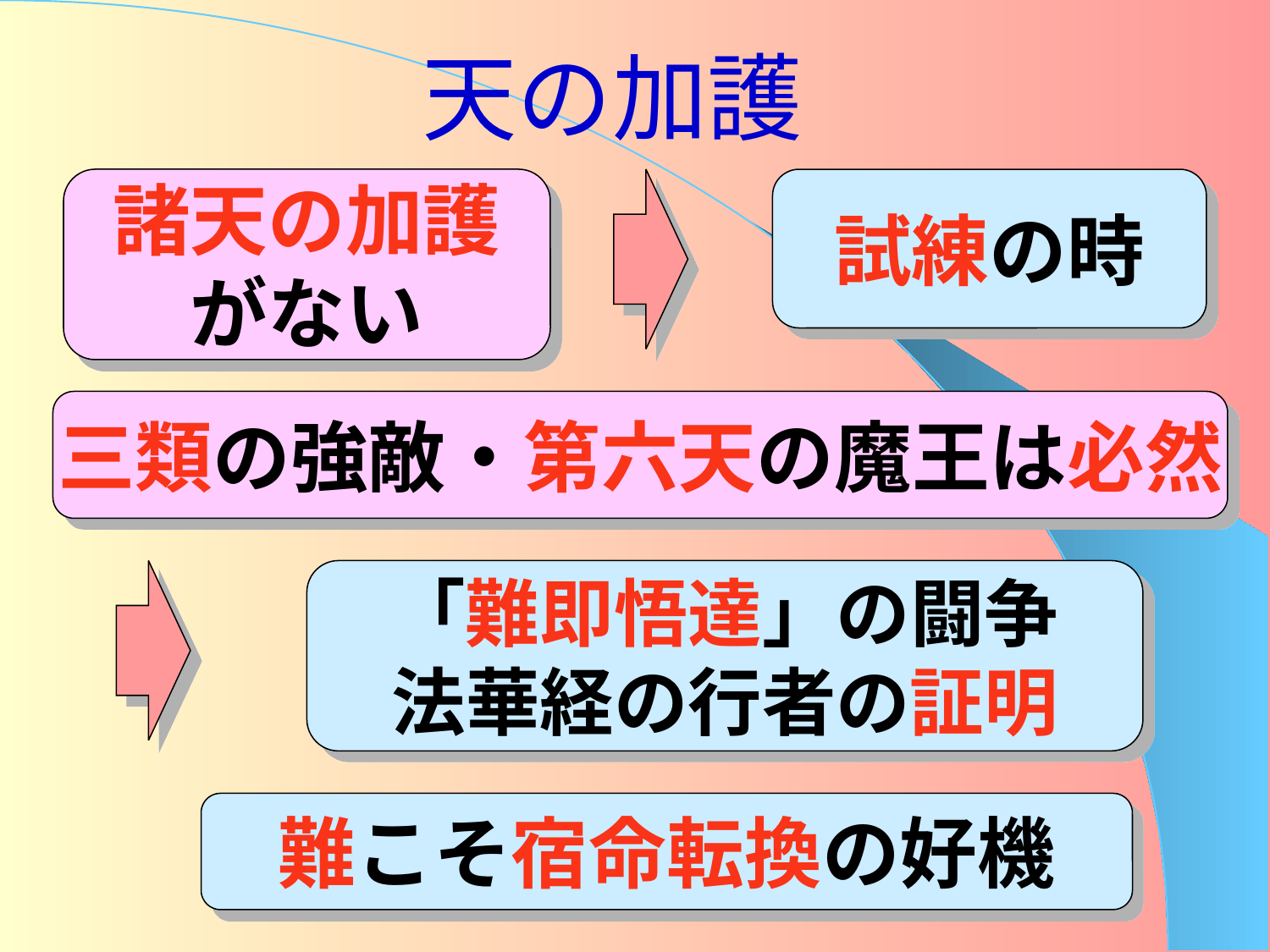

# 天の加護
諸天の加護
がない

試練の時
三類の強敵・第六天の魔王は必然

「難即悟達」の闘争
法華経の行者の証明
難こそ宿命転換の好機